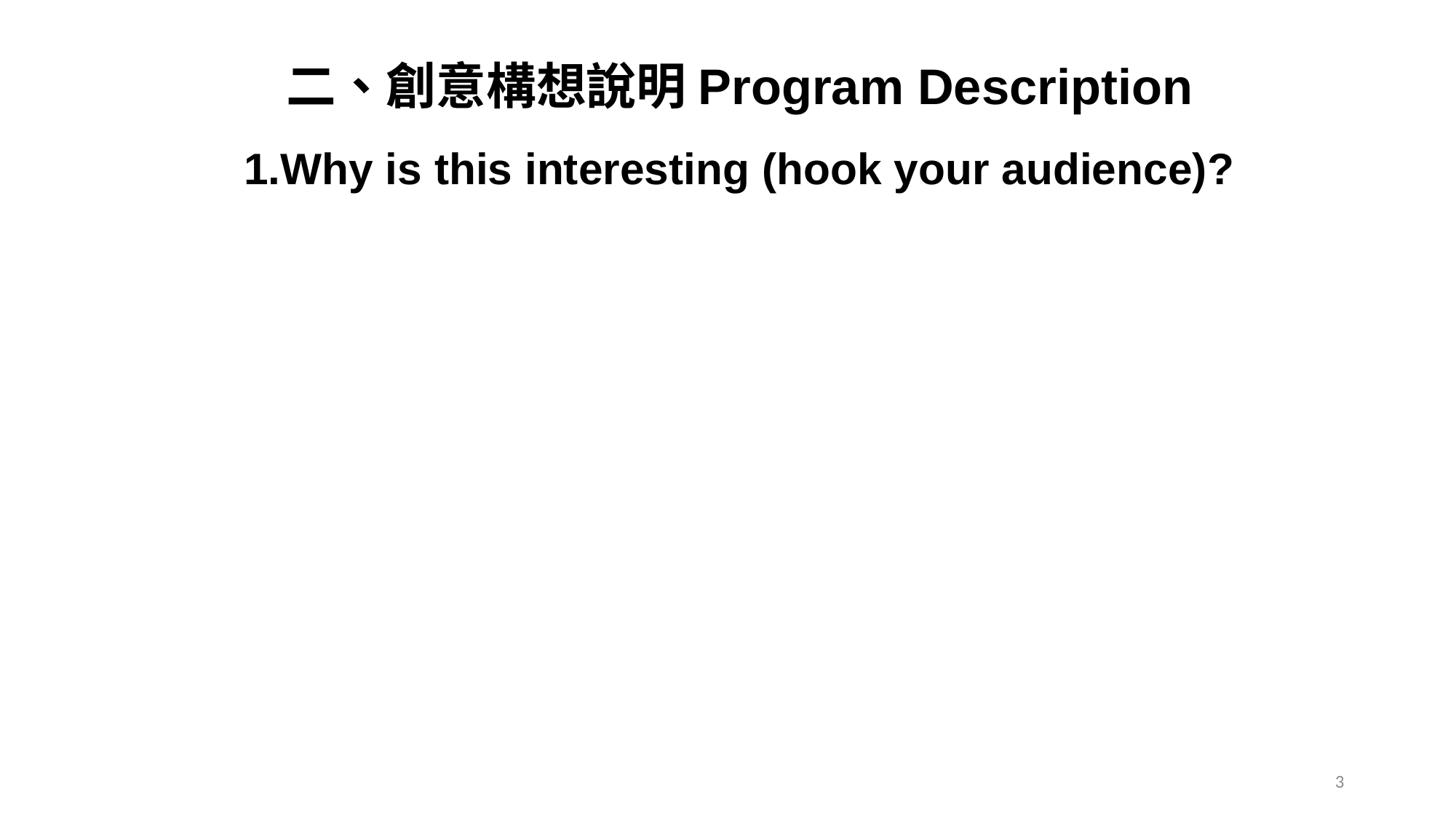

二、創意構想說明Program Description
1.Why is this interesting (hook your audience)?
3